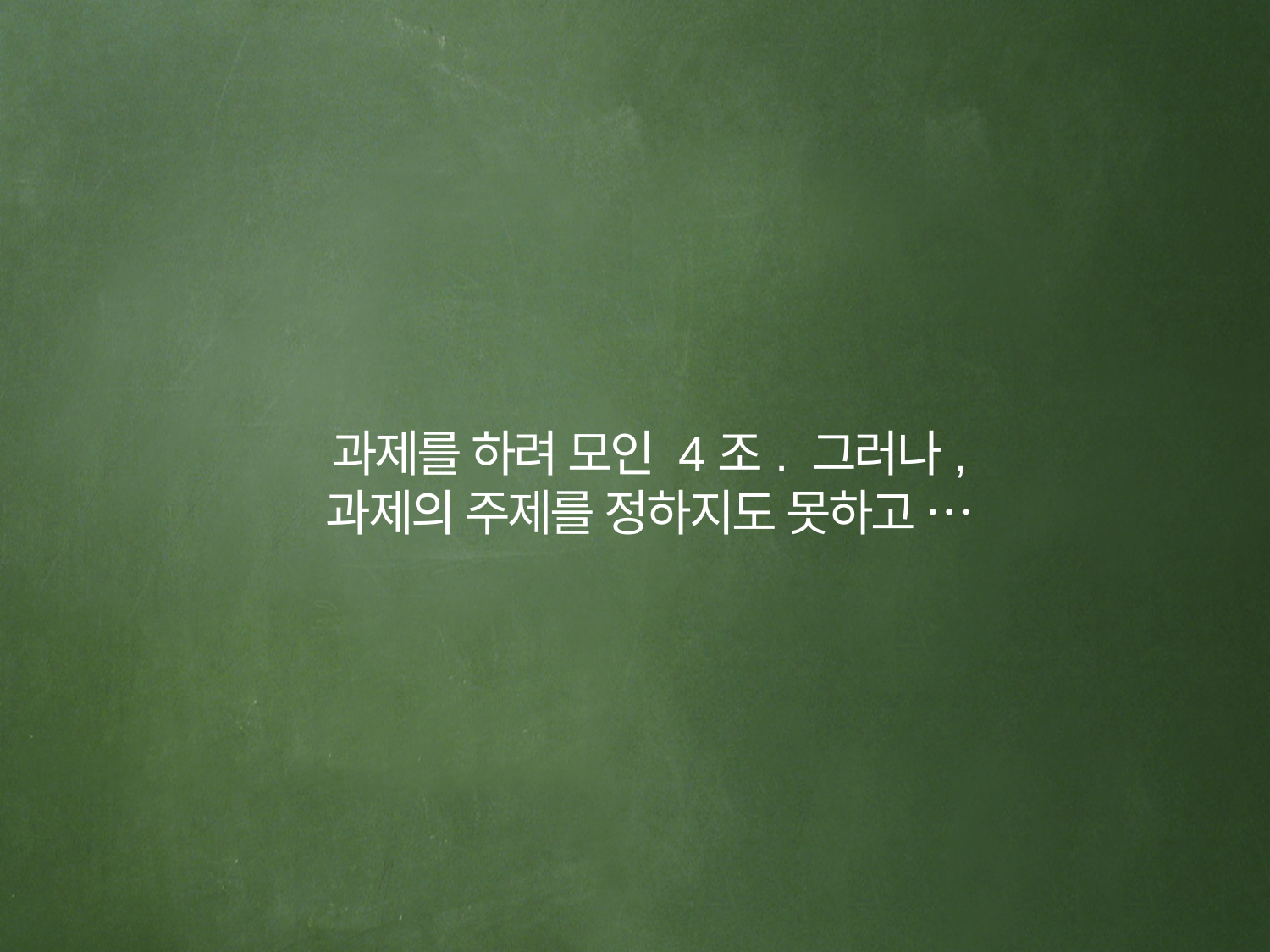

과제를 하려 모인 4조. 그러나,
과제의 주제를 정하지도 못하고 …